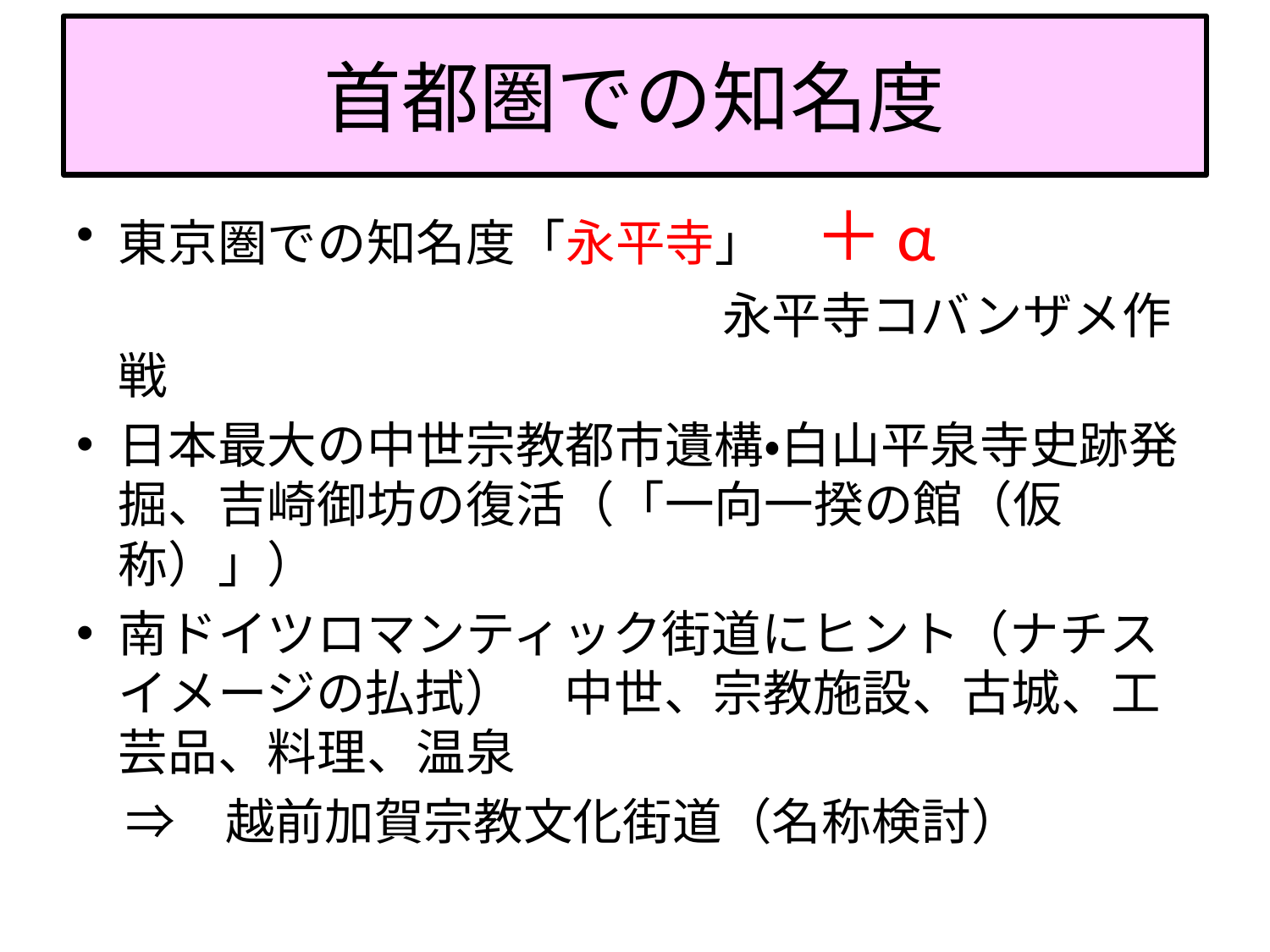

# 首都圏での知名度
東京圏での知名度「永平寺」　＋α
　　　　　　　　　　　　　永平寺コバンザメ作戦
日本最大の中世宗教都市遺構・白山平泉寺史跡発掘、吉崎御坊の復活（「一向一揆の館（仮称）」）
南ドイツロマンティック街道にヒント（ナチスイメージの払拭）　中世、宗教施設、古城、工芸品、料理、温泉
　⇒　越前加賀宗教文化街道（名称検討）